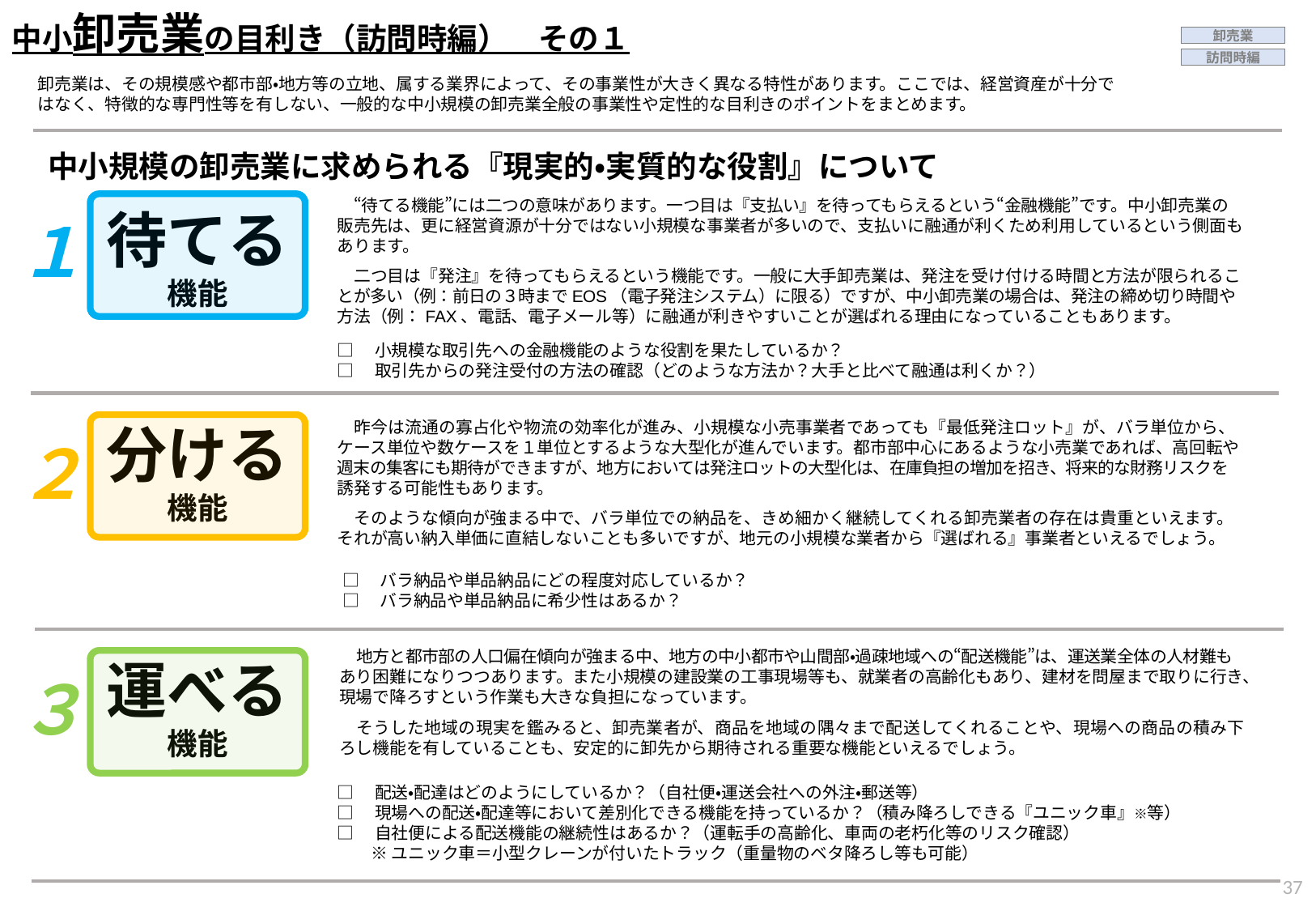

中小卸売業の目利き（訪問時編）　その１
卸売業
訪問時編
卸売業は、その規模感や都市部・地方等の立地、属する業界によって、その事業性が大きく異なる特性があります。ここでは、経営資産が十分ではなく、特徴的な専門性等を有しない、一般的な中小規模の卸売業全般の事業性や定性的な目利きのポイントをまとめます。
中小規模の卸売業に求められる『現実的・実質的な役割』について
　“待てる機能”には二つの意味があります。一つ目は『支払い』を待ってもらえるという“金融機能”です。中小卸売業の販売先は、更に経営資源が十分ではない小規模な事業者が多いので、支払いに融通が利くため利用しているという側面もあります。
　二つ目は『発注』を待ってもらえるという機能です。一般に大手卸売業は、発注を受け付ける時間と方法が限られることが多い（例：前日の３時までEOS（電子発注システム）に限る）ですが、中小卸売業の場合は、発注の締め切り時間や方法（例：FAX、電話、電子メール等）に融通が利きやすいことが選ばれる理由になっていることもあります。

待てる
機能
１
□　小規模な取引先への金融機能のような役割を果たしているか？
□　取引先からの発注受付の方法の確認（どのような方法か？大手と比べて融通は利くか？）
分ける
機能

２
　昨今は流通の寡占化や物流の効率化が進み、小規模な小売事業者であっても『最低発注ロット』が、バラ単位から、ケース単位や数ケースを１単位とするような大型化が進んでいます。都市部中心にあるような小売業であれば、高回転や週末の集客にも期待ができますが、地方においては発注ロットの大型化は、在庫負担の増加を招き、将来的な財務リスクを誘発する可能性もあります。
　そのような傾向が強まる中で、バラ単位での納品を、きめ細かく継続してくれる卸売業者の存在は貴重といえます。それが高い納入単価に直結しないことも多いですが、地元の小規模な業者から『選ばれる』事業者といえるでしょう。
□　バラ納品や単品納品にどの程度対応しているか？
□　バラ納品や単品納品に希少性はあるか？
　地方と都市部の人口偏在傾向が強まる中、地方の中小都市や山間部・過疎地域への“配送機能”は、運送業全体の人材難もあり困難になりつつあります。また小規模の建設業の工事現場等も、就業者の高齢化もあり、建材を問屋まで取りに行き、現場で降ろすという作業も大きな負担になっています。
　そうした地域の現実を鑑みると、卸売業者が、商品を地域の隅々まで配送してくれることや、現場への商品の積み下ろし機能を有していることも、安定的に卸先から期待される重要な機能といえるでしょう。
運べる
機能

３
□　配送・配達はどのようにしているか？（自社便・運送会社への外注・郵送等）
□　現場への配送・配達等において差別化できる機能を持っているか？（積み降ろしできる『ユニック車』※等）
□　自社便による配送機能の継続性はあるか？（運転手の高齢化、車両の老朽化等のリスク確認）
　　※ ユニック車＝小型クレーンが付いたトラック（重量物のベタ降ろし等も可能）
37